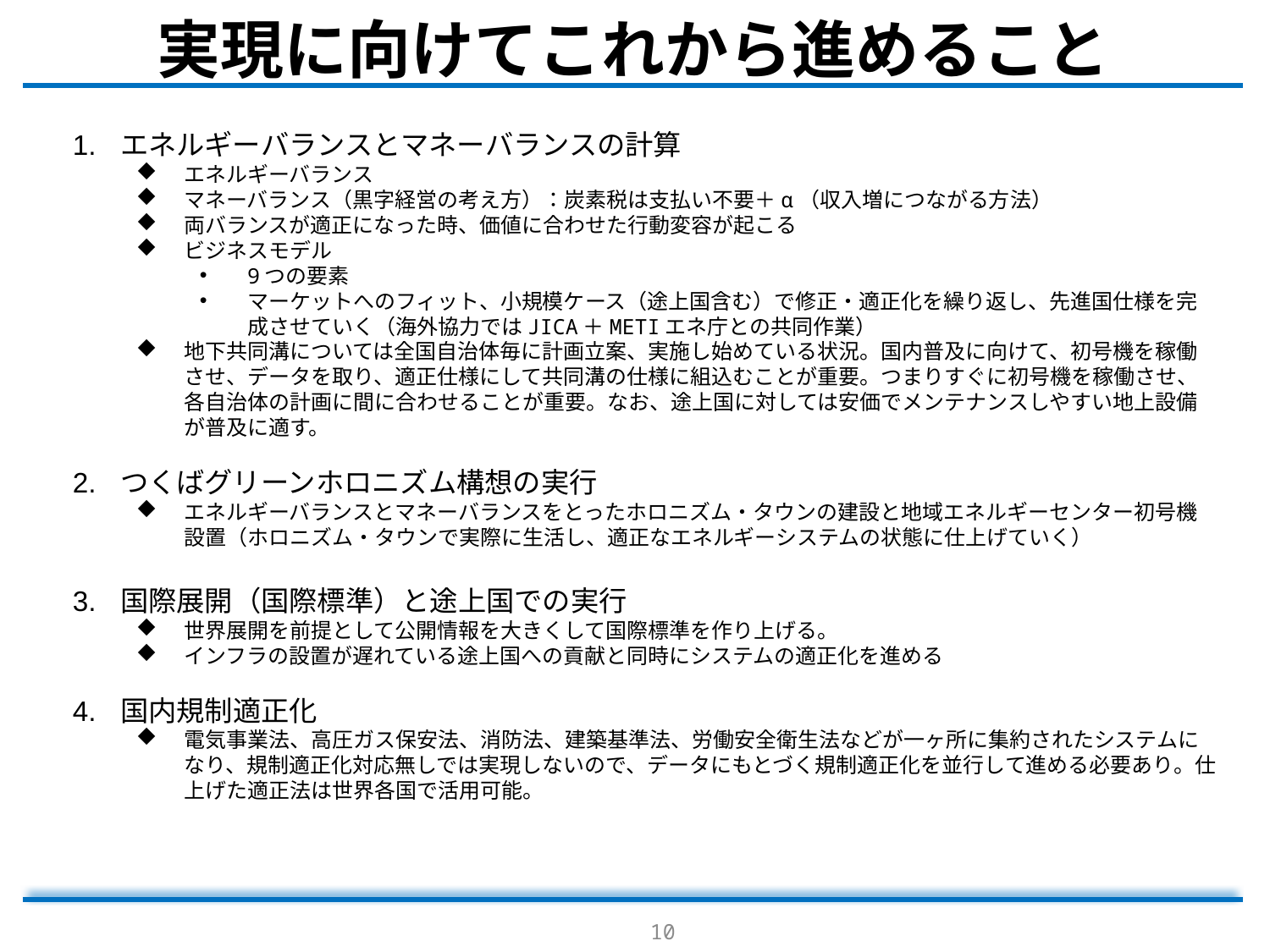

# 実現に向けてこれから進めること
エネルギーバランスとマネーバランスの計算
エネルギーバランス
マネーバランス（黒字経営の考え方）：炭素税は支払い不要＋α（収入増につながる方法）
両バランスが適正になった時、価値に合わせた行動変容が起こる
ビジネスモデル
9つの要素
マーケットへのフィット、小規模ケース（途上国含む）で修正・適正化を繰り返し、先進国仕様を完成させていく（海外協力ではJICA＋METIエネ庁との共同作業）
地下共同溝については全国自治体毎に計画立案、実施し始めている状況。国内普及に向けて、初号機を稼働させ、データを取り、適正仕様にして共同溝の仕様に組込むことが重要。つまりすぐに初号機を稼働させ、各自治体の計画に間に合わせることが重要。なお、途上国に対しては安価でメンテナンスしやすい地上設備が普及に適す。

つくばグリーンホロニズム構想の実行
エネルギーバランスとマネーバランスをとったホロニズム・タウンの建設と地域エネルギーセンター初号機設置（ホロニズム・タウンで実際に生活し、適正なエネルギーシステムの状態に仕上げていく）

国際展開（国際標準）と途上国での実行
世界展開を前提として公開情報を大きくして国際標準を作り上げる。
インフラの設置が遅れている途上国への貢献と同時にシステムの適正化を進める

国内規制適正化
電気事業法、高圧ガス保安法、消防法、建築基準法、労働安全衛生法などが一ヶ所に集約されたシステムになり、規制適正化対応無しでは実現しないので、データにもとづく規制適正化を並行して進める必要あり。仕上げた適正法は世界各国で活用可能。

10